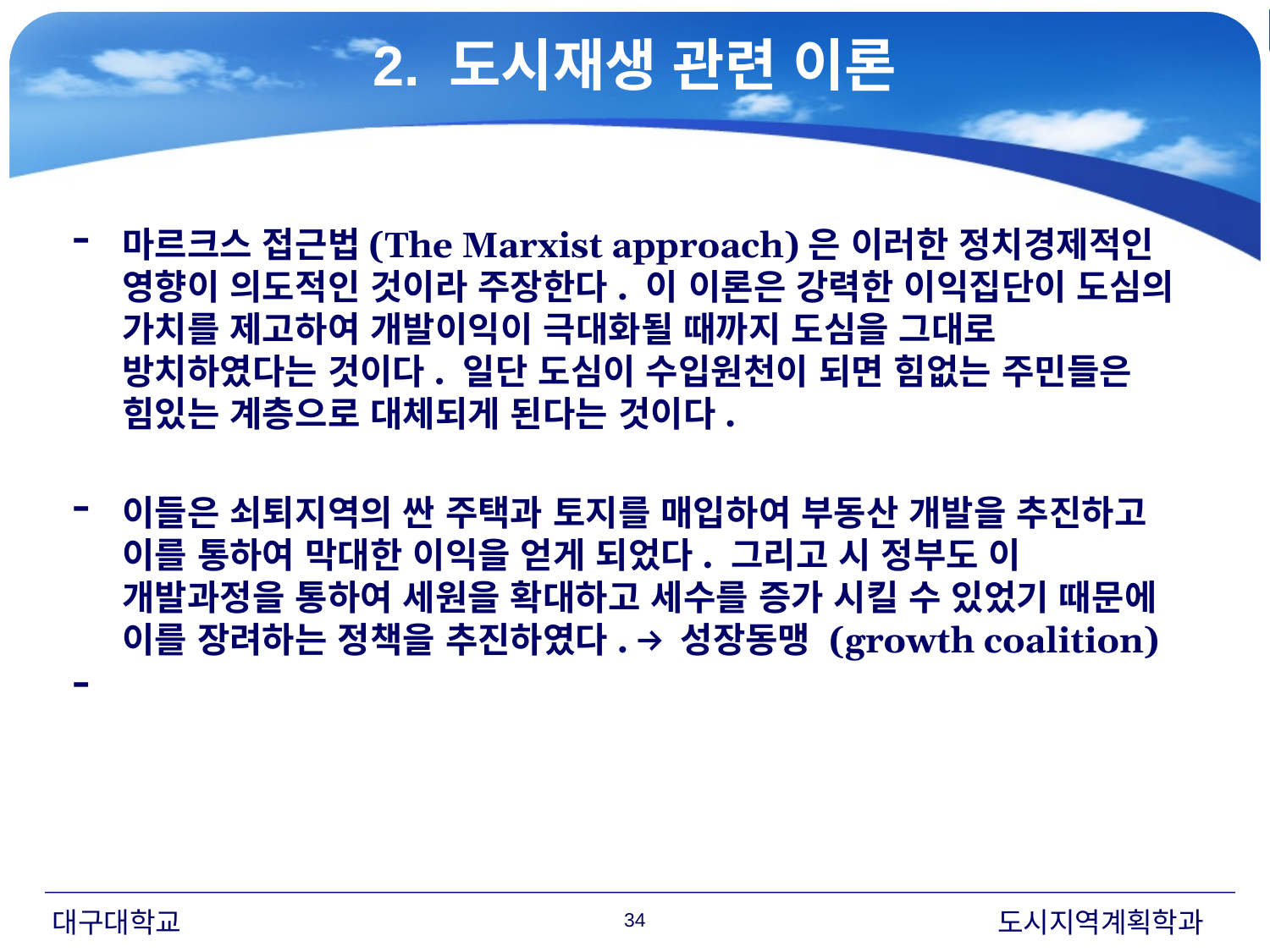

2. 도시재생 관련 이론
#
마르크스 접근법(The Marxist approach)은 이러한 정치경제적인 영향이 의도적인 것이라 주장한다. 이 이론은 강력한 이익집단이 도심의 가치를 제고하여 개발이익이 극대화될 때까지 도심을 그대로 방치하였다는 것이다. 일단 도심이 수입원천이 되면 힘없는 주민들은 힘있는 계층으로 대체되게 된다는 것이다.

이들은 쇠퇴지역의 싼 주택과 토지를 매입하여 부동산 개발을 추진하고 이를 통하여 막대한 이익을 얻게 되었다. 그리고 시 정부도 이 개발과정을 통하여 세원을 확대하고 세수를 증가 시킬 수 있었기 때문에 이를 장려하는 정책을 추진하였다. → 성장동맹 (growth coalition)